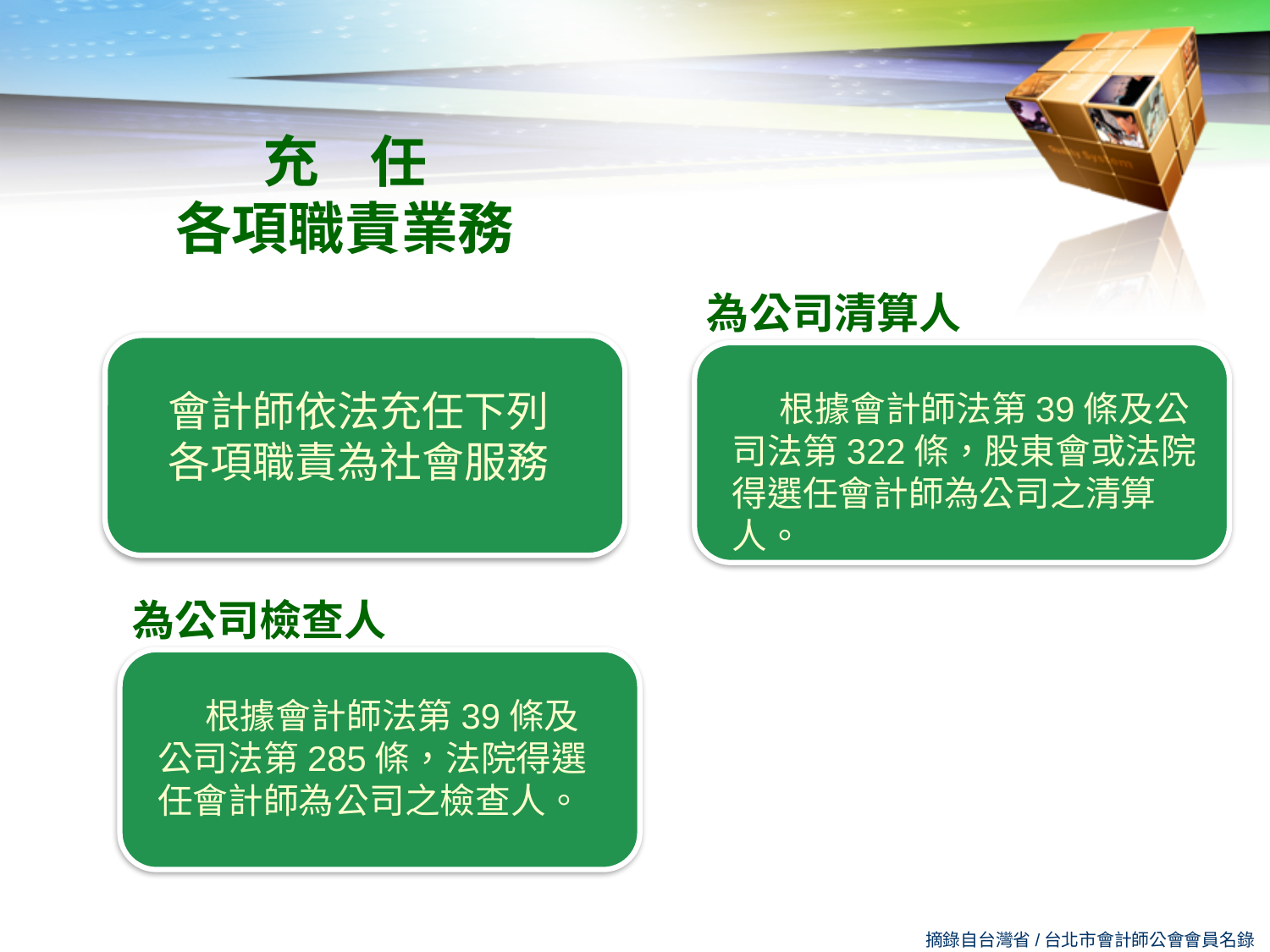

充    任
各項職責業務
為公司清算人

會計師依法充任下列
各項職責為社會服務
     根據會計師法第39條及公司法第322條，股東會或法院得選任會計師為公司之清算人。
為公司檢查人

     根據會計師法第39條及公司法第285條，法院得選任會計師為公司之檢查人。
摘錄自台灣省/台北市會計師公會會員名錄